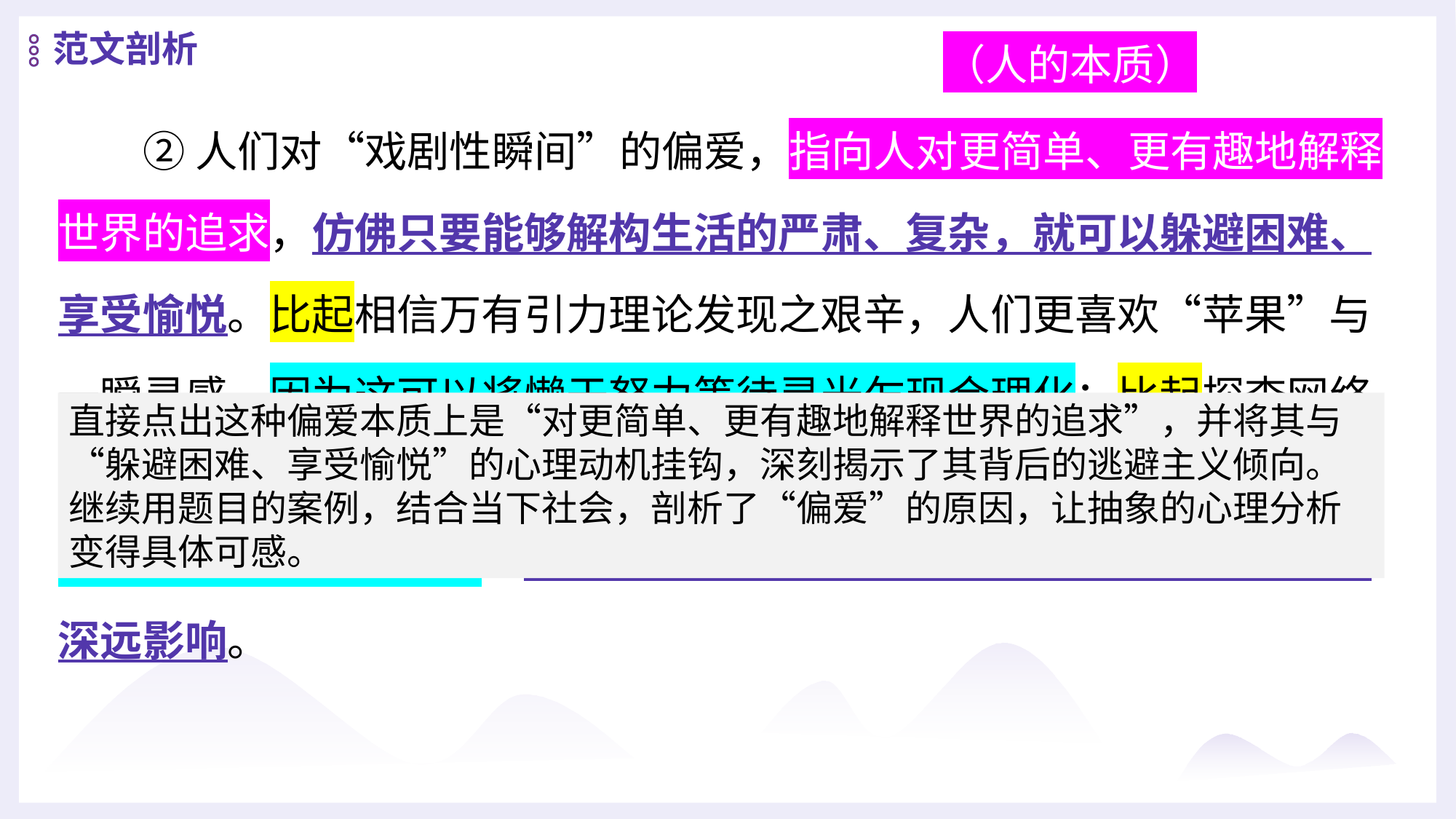

范文剖析
（人的本质）
②人们对“戏剧性瞬间”的偏爱，指向人对更简单、更有趣地解释世界的追求，仿佛只要能够解构生活的严肃、复杂，就可以躲避困难、享受愉悦。比起相信万有引力理论发现之艰辛，人们更喜欢“苹果”与一瞬灵感，因为这可以将懒于努力等待灵光乍现合理化；比起探查网络传闻的真相，人们更偏好被编排出来吸引注意力的版本，因为这回应了人寻求精神刺激的天性。这种偏爱广泛存在，亦对人的认知和选择产生深远影响。
直接点出这种偏爱本质上是“对更简单、更有趣地解释世界的追求”，并将其与“躲避困难、享受愉悦”的心理动机挂钩，深刻揭示了其背后的逃避主义倾向。继续用题目的案例，结合当下社会，剖析了“偏爱”的原因，让抽象的心理分析变得具体可感。
（原因）